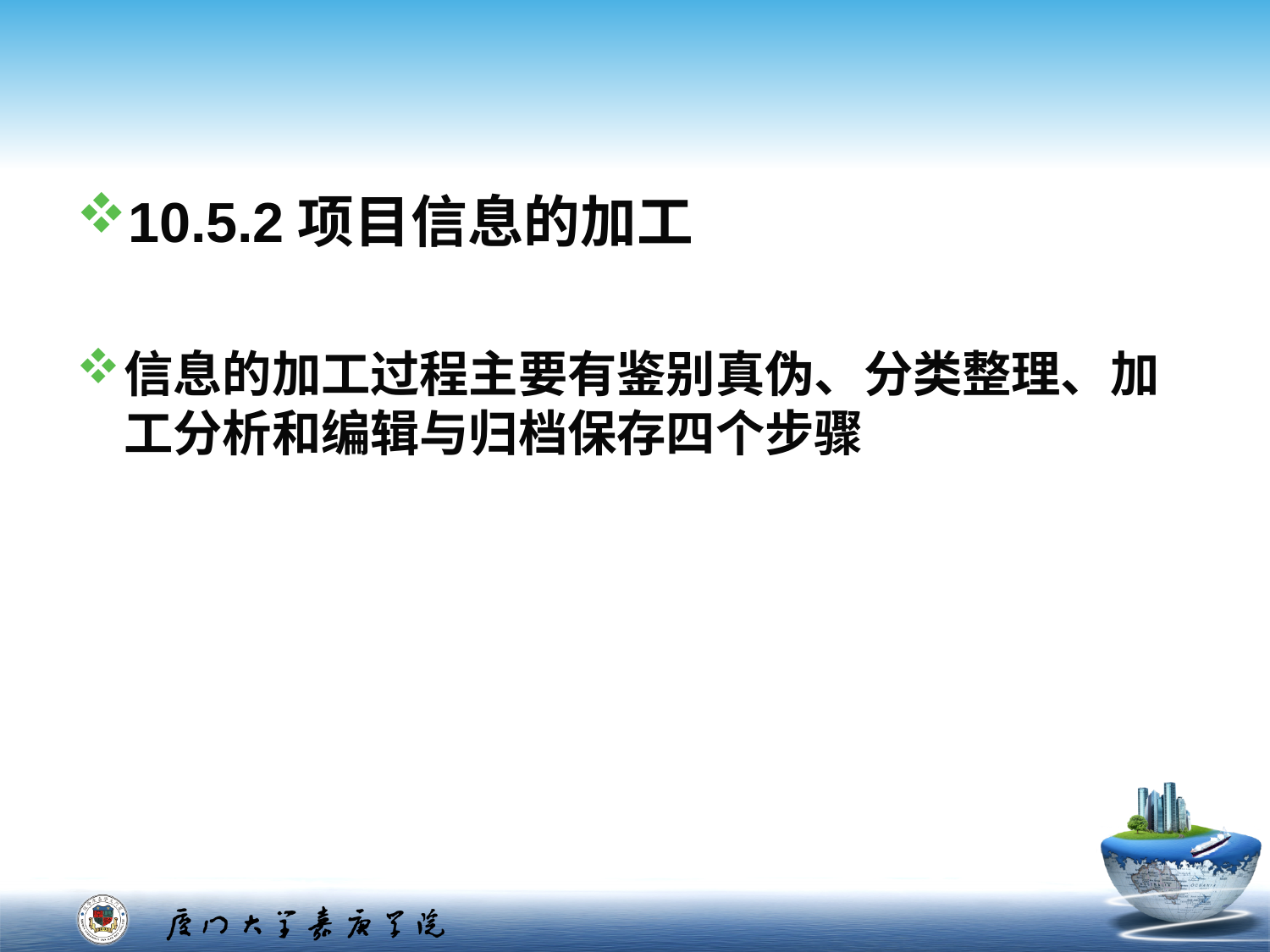

#
10.5.2项目信息的加工

信息的加工过程主要有鉴别真伪、分类整理、加工分析和编辑与归档保存四个步骤